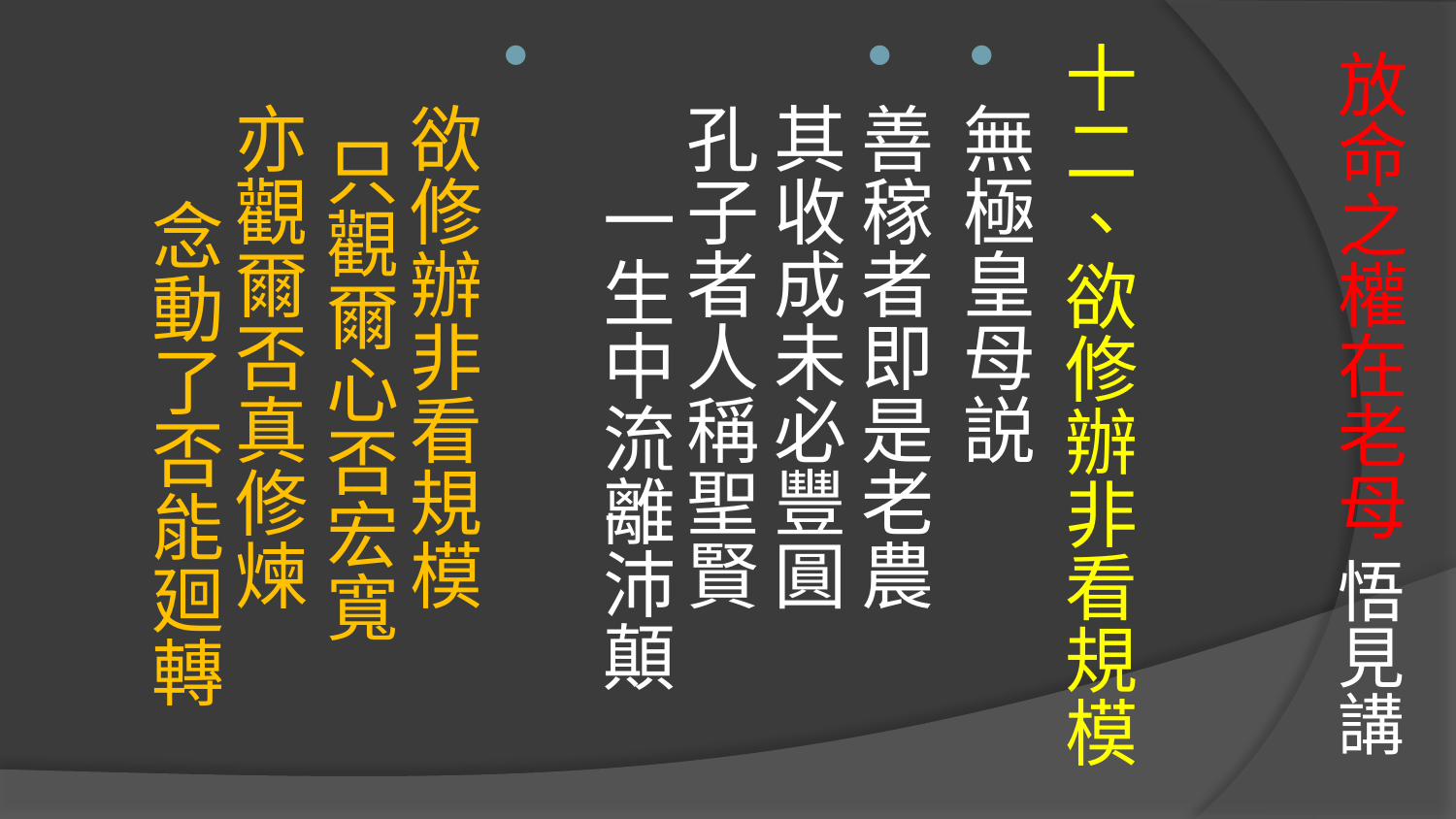

# 放命之權在老母 悟見講
十二、欲修辦非看規模
無極皇母説
善稼者即是老農           其收成未必豐圓
孔子者人稱聖賢                一生中流離沛顛
欲修辦非看規模             只觀爾心否宏寬
亦觀爾否真修煉                 念動了否能廻轉